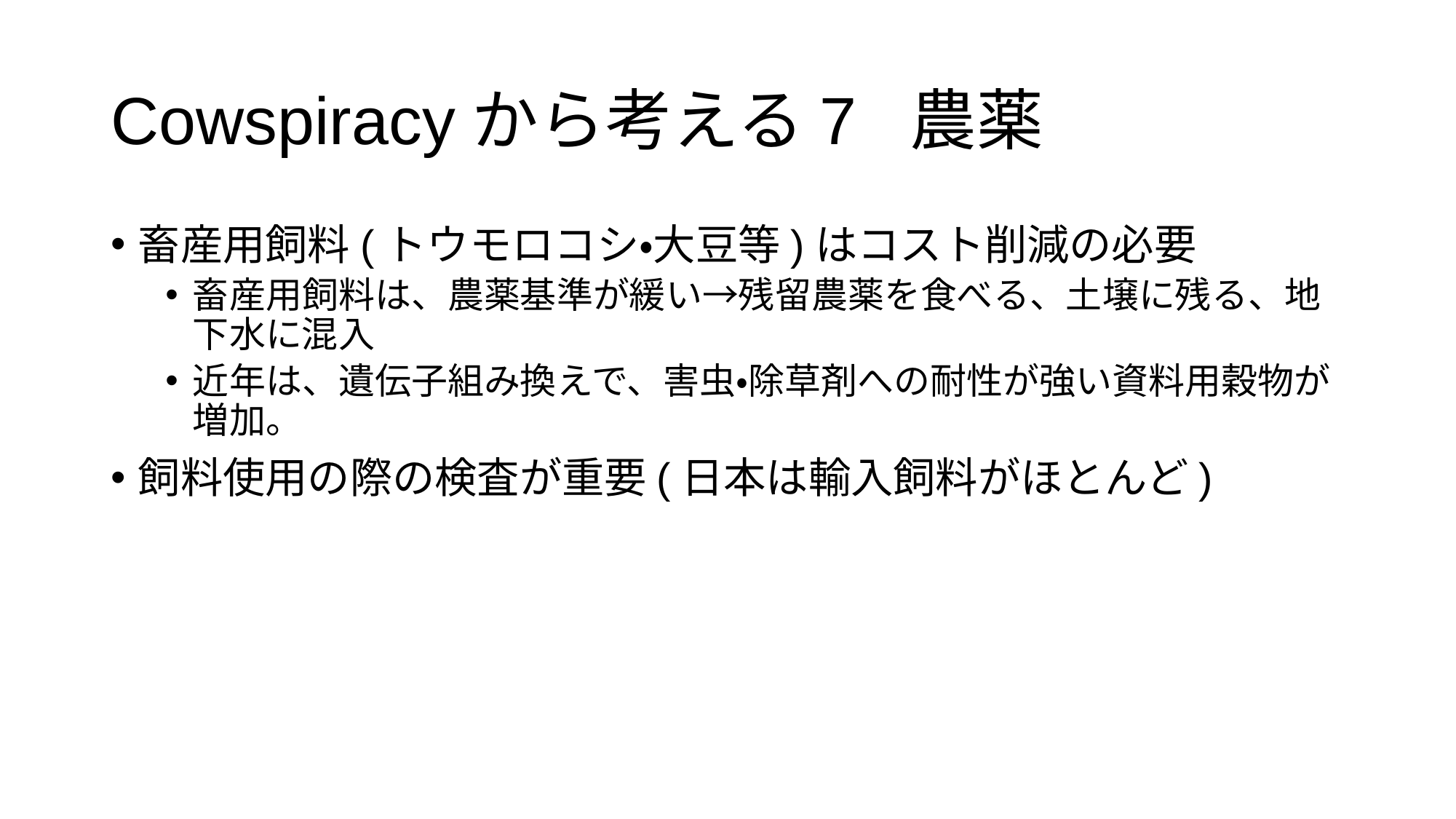

# Cowspiracyから考える7  農薬
畜産用飼料(トウモロコシ・大豆等)はコスト削減の必要
畜産用飼料は、農薬基準が緩い→残留農薬を食べる、土壌に残る、地下水に混入
近年は、遺伝子組み換えで、害虫・除草剤への耐性が強い資料用穀物が増加。
飼料使用の際の検査が重要(日本は輸入飼料がほとんど)